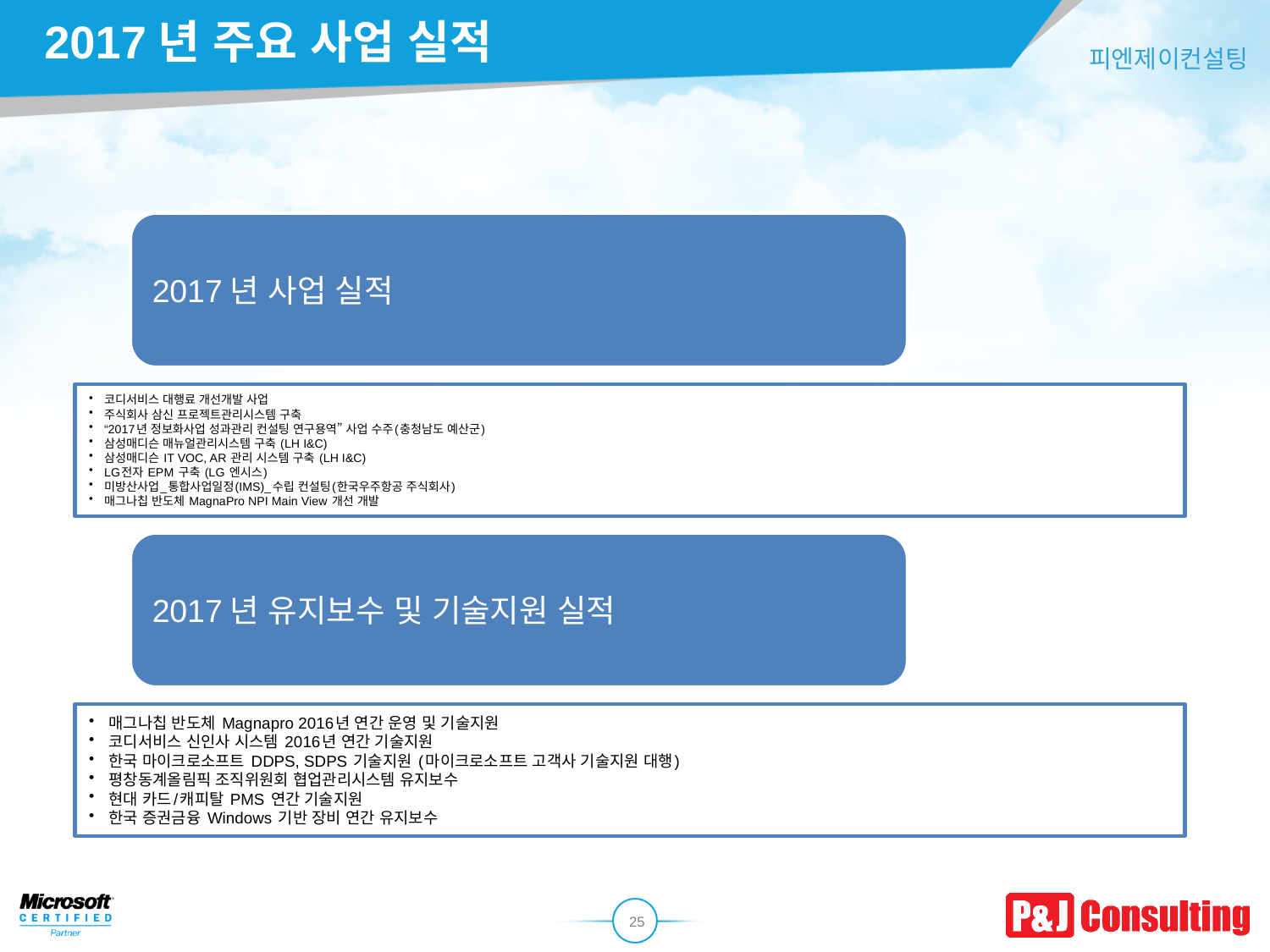

2017년 주요 사업 실적
피엔제이컨설팅
2017년 유지보수 및 기술지원 실적
매그나칩 반도체 Magnapro 2016년 연간 운영 및 기술지원
2017년 사업 실적
코디서비스 대행료 개선개발 사업
미방산사업_통합사업일정(IMS)_수립 컨설팅(한국우주항공 주식회사)
LG전자 EPM 구축 (LG 엔시스)
주식회사 삼신 프로젝트관리시스템 구축
코디서비스 신인사 시스템 2016년 연간 기술지원
한국 마이크로소프트 DDPS, SDPS 기술지원 (마이크로소프트 고객사 기술지원 대행)
평창동계올림픽 조직위원회 협업관리시스템 유지보수
현대 카드/캐피탈 PMS 연간 기술지원
한국 증권금융 Windows 기반 장비 연간 유지보수
삼성매디슨 매뉴얼관리시스템 구축 (LH I&C)
삼성매디슨 IT VOC, AR 관리 시스템 구축 (LH I&C)
“2017년 정보화사업 성과관리 컨설팅 연구용역” 사업 수주(충청남도 예산군)
매그나칩 반도체 MagnaPro NPI Main View 개선 개발